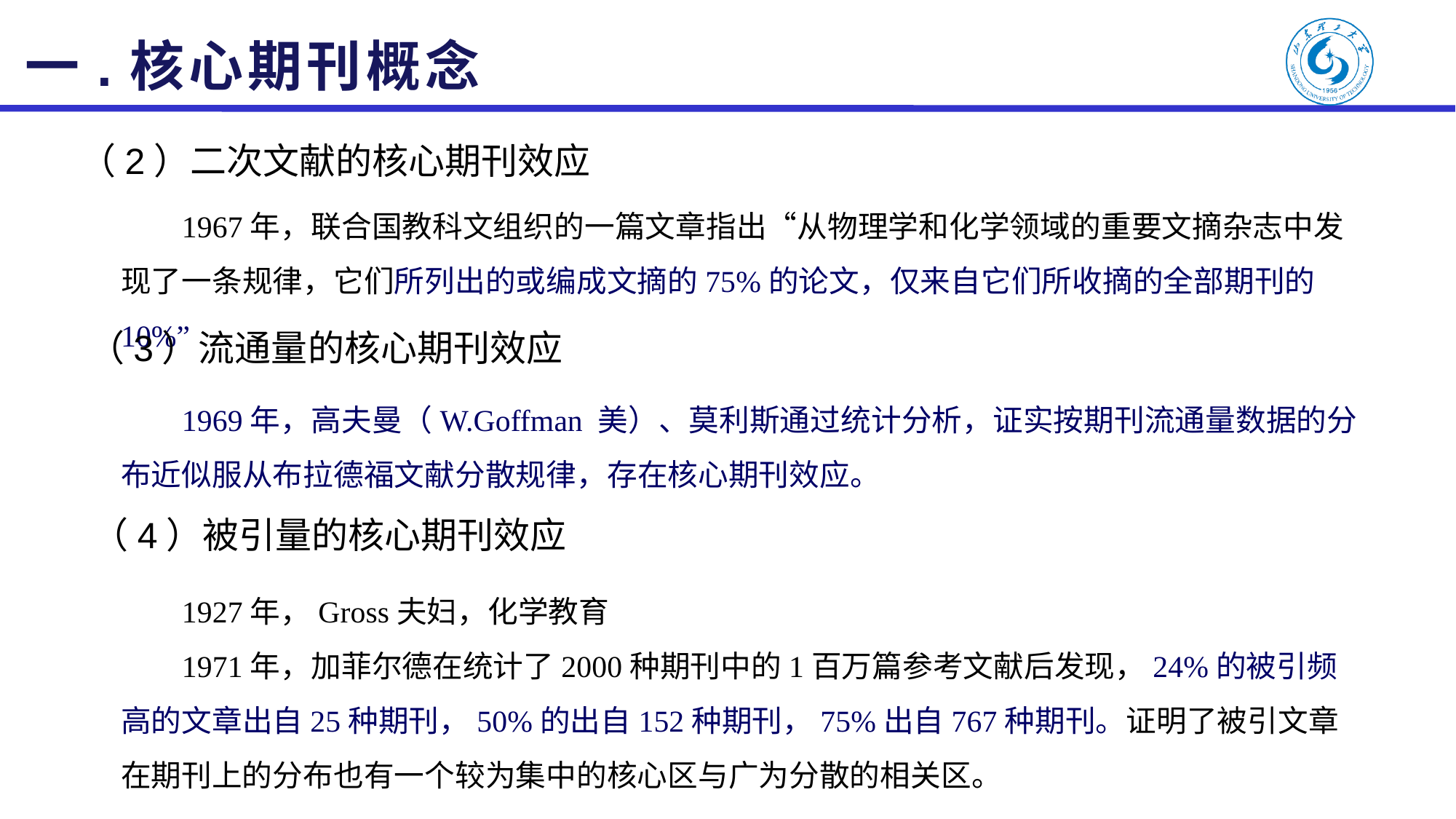

# 一.核心期刊概念
（2）二次文献的核心期刊效应
        1967年，联合国教科文组织的一篇文章指出“从物理学和化学领域的重要文摘杂志中发现了一条规律，它们所列出的或编成文摘的75%的论文，仅来自它们所收摘的全部期刊的10%”
（3）流通量的核心期刊效应
        1969年，高夫曼（W.Goffman 美）、莫利斯通过统计分析，证实按期刊流通量数据的分布近似服从布拉德福文献分散规律，存在核心期刊效应。
（4）被引量的核心期刊效应
        1927年，Gross夫妇，化学教育
        1971年，加菲尔德在统计了2000种期刊中的1百万篇参考文献后发现，24%的被引频高的文章出自25种期刊，50%的出自152种期刊，75%出自767种期刊。证明了被引文章在期刊上的分布也有一个较为集中的核心区与广为分散的相关区。